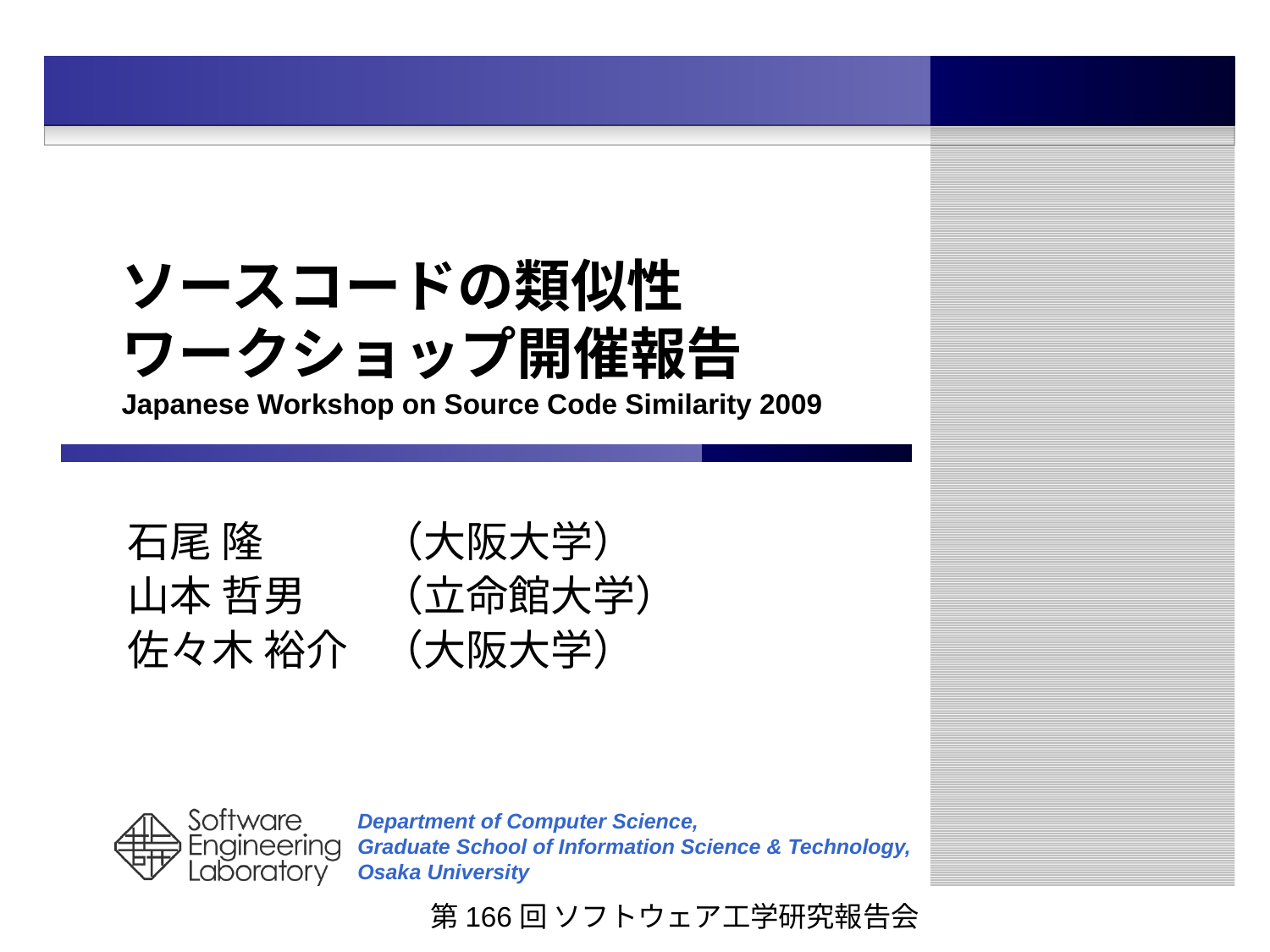

# ソースコードの類似性 ワークショップ開催報告 Japanese Workshop on Source Code Similarity 2009
石尾 隆	（大阪大学）
山本 哲男	（立命館大学）
佐々木 裕介	（大阪大学）
第166回 ソフトウェア工学研究報告会